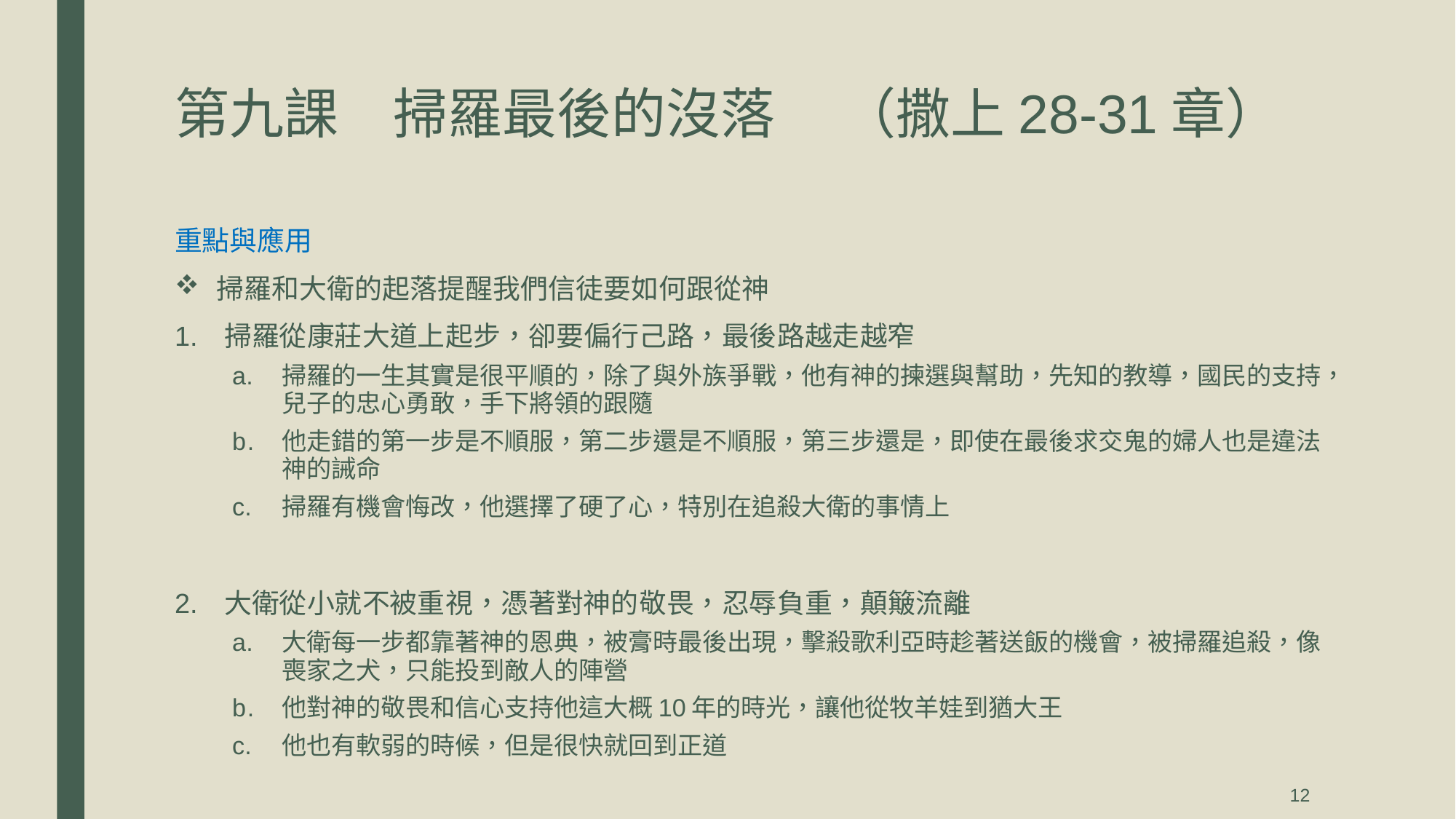

# 第九課	掃羅最後的沒落 	 （撒上28-31章）
重點與應用
掃羅和大衛的起落提醒我們信徒要如何跟從神
掃羅從康莊大道上起步，卻要偏行己路，最後路越走越窄
掃羅的一生其實是很平順的，除了與外族爭戰，他有神的揀選與幫助，先知的教導，國民的支持，兒子的忠心勇敢，手下將領的跟隨
他走錯的第一步是不順服，第二步還是不順服，第三步還是，即使在最後求交鬼的婦人也是違法神的誡命
掃羅有機會悔改，他選擇了硬了心，特別在追殺大衛的事情上

大衛從小就不被重視，憑著對神的敬畏，忍辱負重，顛簸流離
大衛每一步都靠著神的恩典，被膏時最後出現，擊殺歌利亞時趁著送飯的機會，被掃羅追殺，像喪家之犬，只能投到敵人的陣營
他對神的敬畏和信心支持他這大概10年的時光，讓他從牧羊娃到猶大王
他也有軟弱的時候，但是很快就回到正道
12